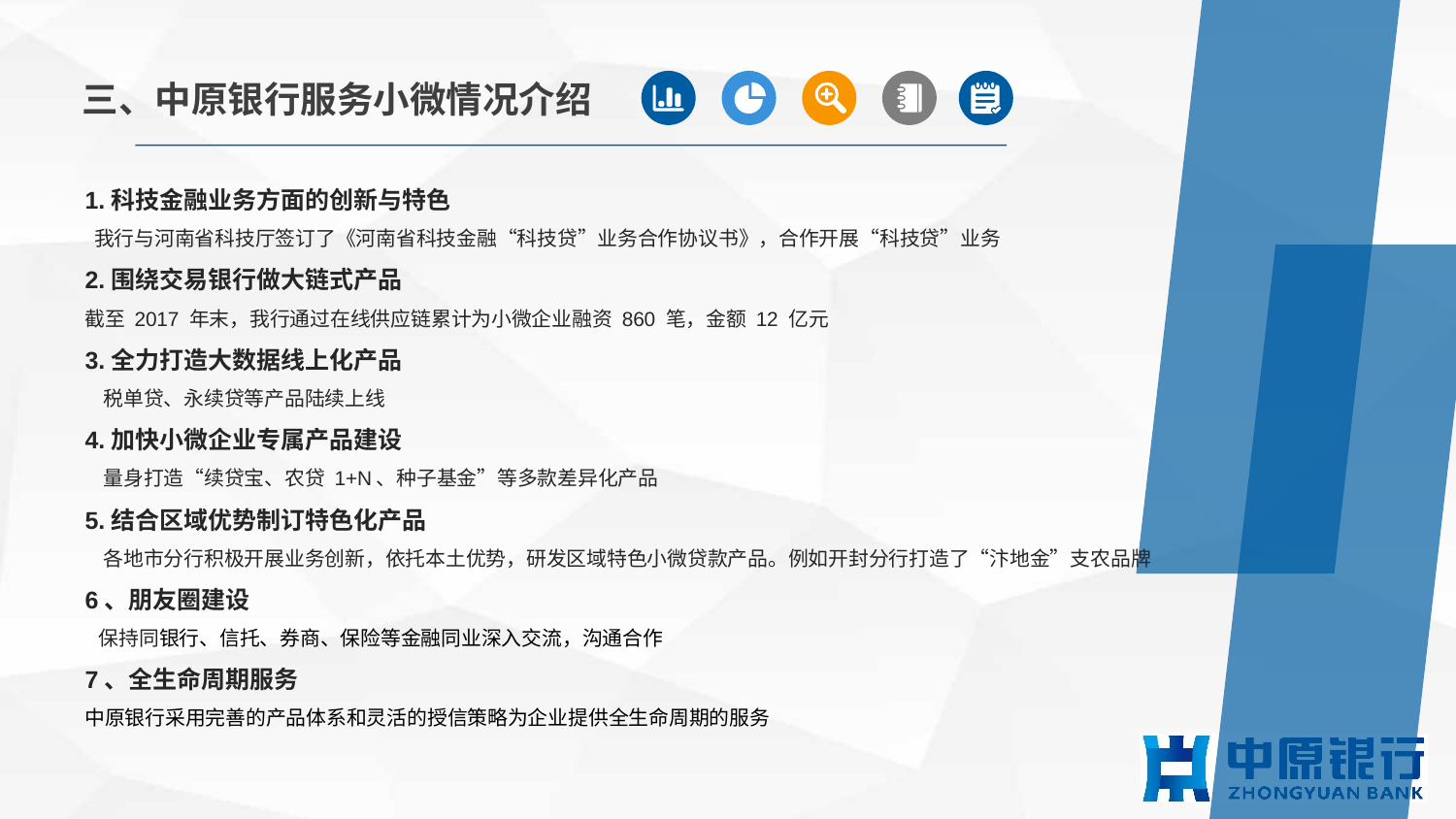

三、中原银行服务小微情况介绍

1.科技金融业务方面的创新与特色
 我行与河南省科技厅签订了《河南省科技金融“科技贷”业务合作协议书》，合作开展“科技贷”业务
2.围绕交易银行做大链式产品
截至 2017 年末，我行通过在线供应链累计为小微企业融资 860 笔，金额 12 亿元
3.全力打造大数据线上化产品
   税单贷、永续贷等产品陆续上线
4.加快小微企业专属产品建设
   量身打造“续贷宝、农贷 1+N、种子基金”等多款差异化产品
5.结合区域优势制订特色化产品
   各地市分行积极开展业务创新，依托本土优势，研发区域特色小微贷款产品。例如开封分行打造了“汴地金”支农品牌
6、朋友圈建设
  保持同银行、信托、券商、保险等金融同业深入交流，沟通合作
7、全生命周期服务
中原银行采用完善的产品体系和灵活的授信策略为企业提供全生命周期的服务